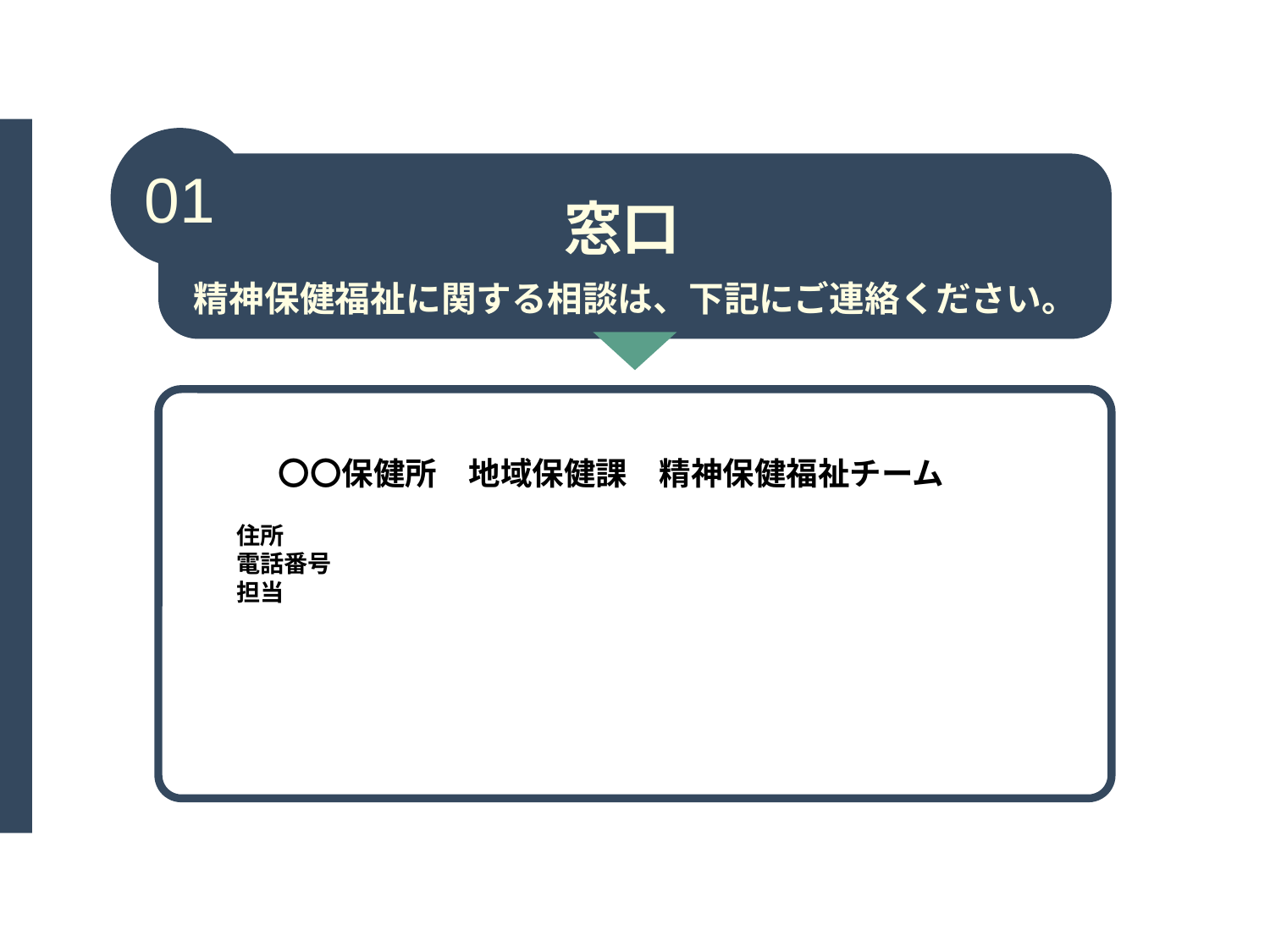

01

窓口
精神保健福祉に関する相談は、下記にご連絡ください。

〇〇保健所　地域保健課　精神保健福祉チーム
　　
　　住所
　　電話番号
　　担当